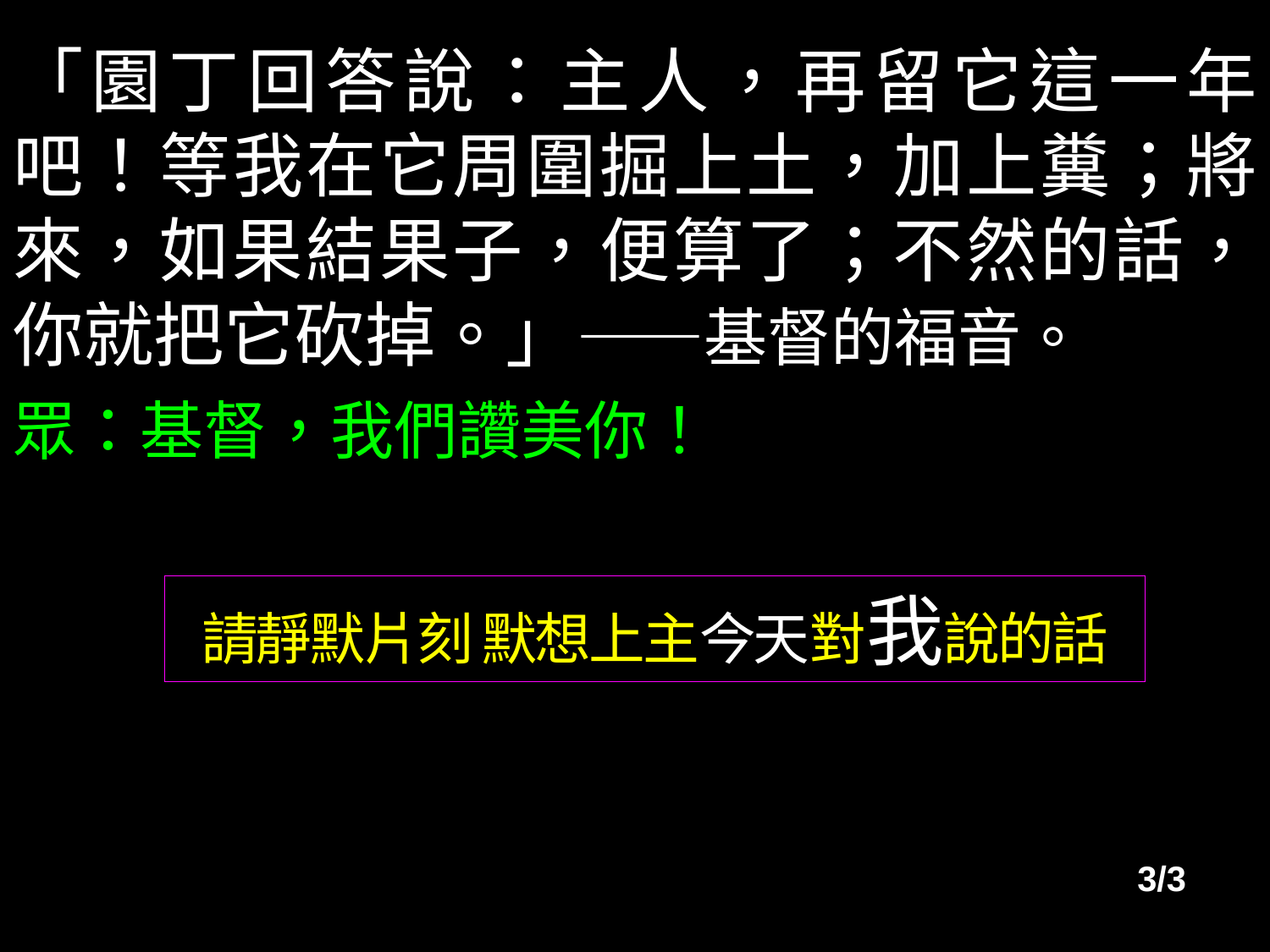

「園丁回答說：主人，再留它這一年吧！等我在它周圍掘上土，加上糞；將來，如果結果子，便算了；不然的話，你就把它砍掉。」——基督的福音。
眾：基督，我們讚美你！

請靜默片刻 默想上主今天對我說的話
3/3